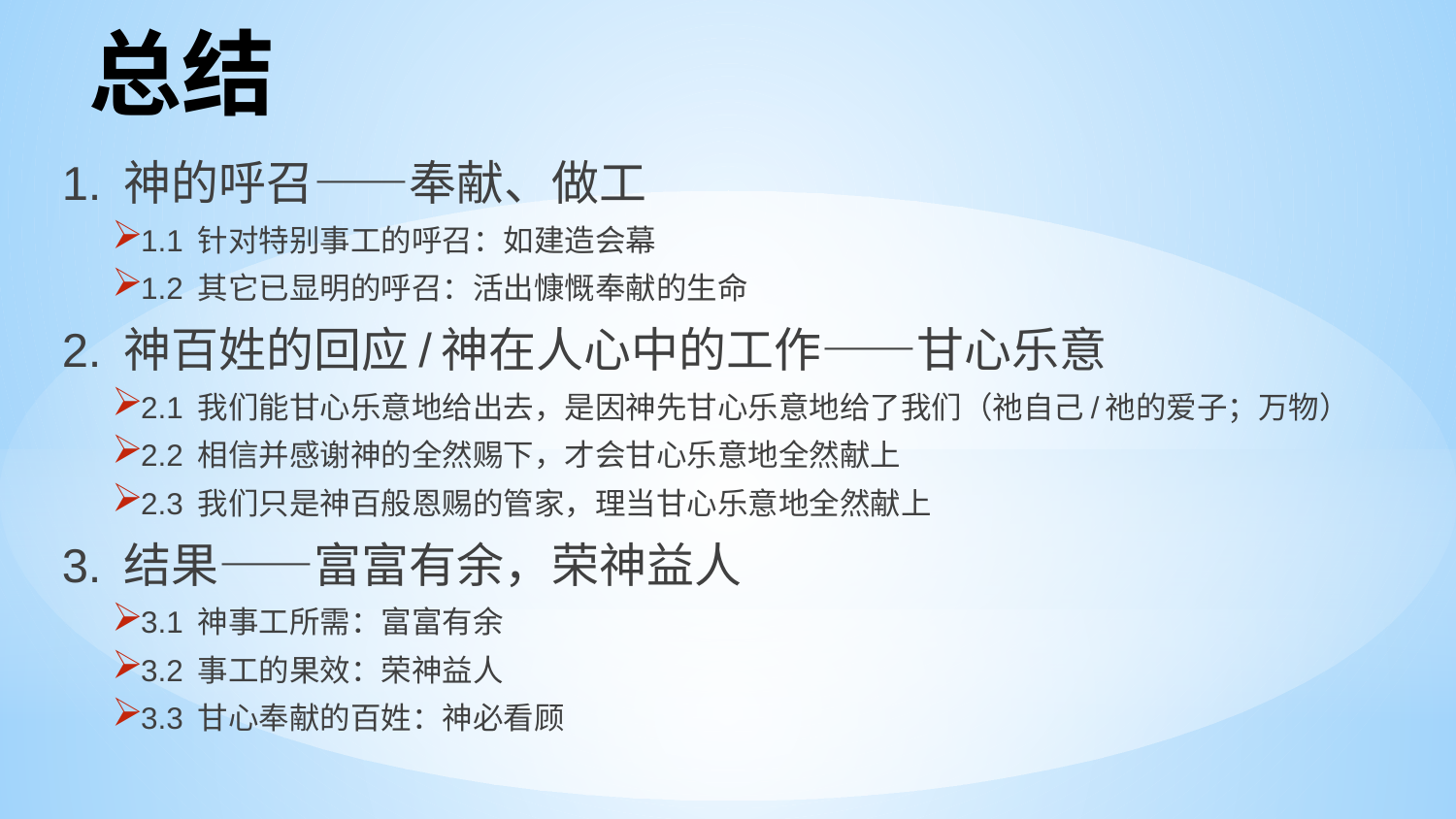

# 总结
1. 神的呼召——奉献、做工
1.1 针对特别事工的呼召：如建造会幕
1.2 其它已显明的呼召：活出慷慨奉献的生命
2. 神百姓的回应/神在人心中的工作——甘心乐意
2.1 我们能甘心乐意地给出去，是因神先甘心乐意地给了我们（祂自己/祂的爱子；万物）
2.2 相信并感谢神的全然赐下，才会甘心乐意地全然献上
2.3 我们只是神百般恩赐的管家，理当甘心乐意地全然献上
3. 结果——富富有余，荣神益人
3.1 神事工所需：富富有余
3.2 事工的果效：荣神益人
3.3 甘心奉献的百姓：神必看顾